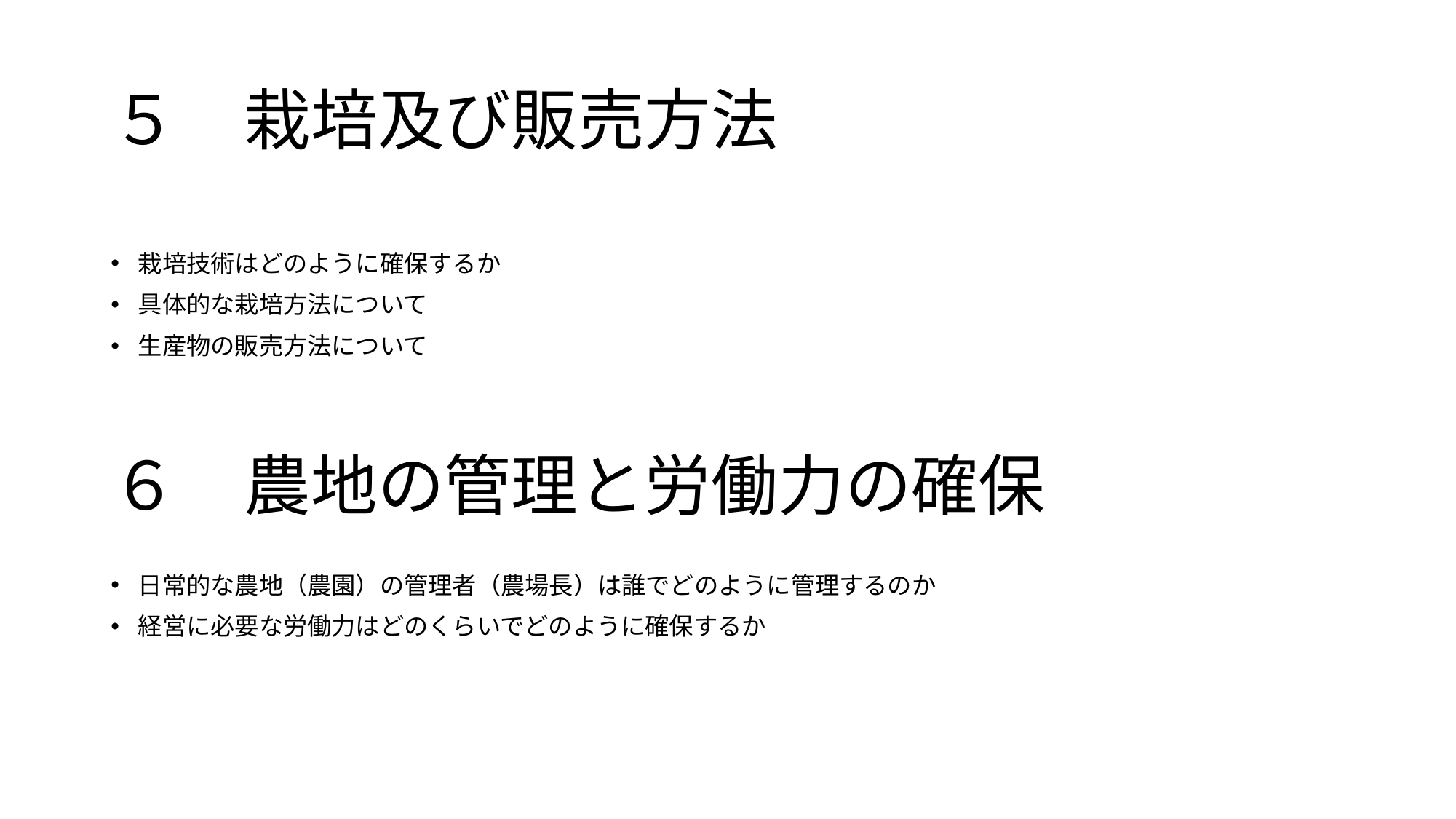

# ５　栽培及び販売方法

栽培技術はどのように確保するか
具体的な栽培方法について
生産物の販売方法について

６　農地の管理と労働力の確保
日常的な農地（農園）の管理者（農場長）は誰でどのように管理するのか
経営に必要な労働力はどのくらいでどのように確保するか